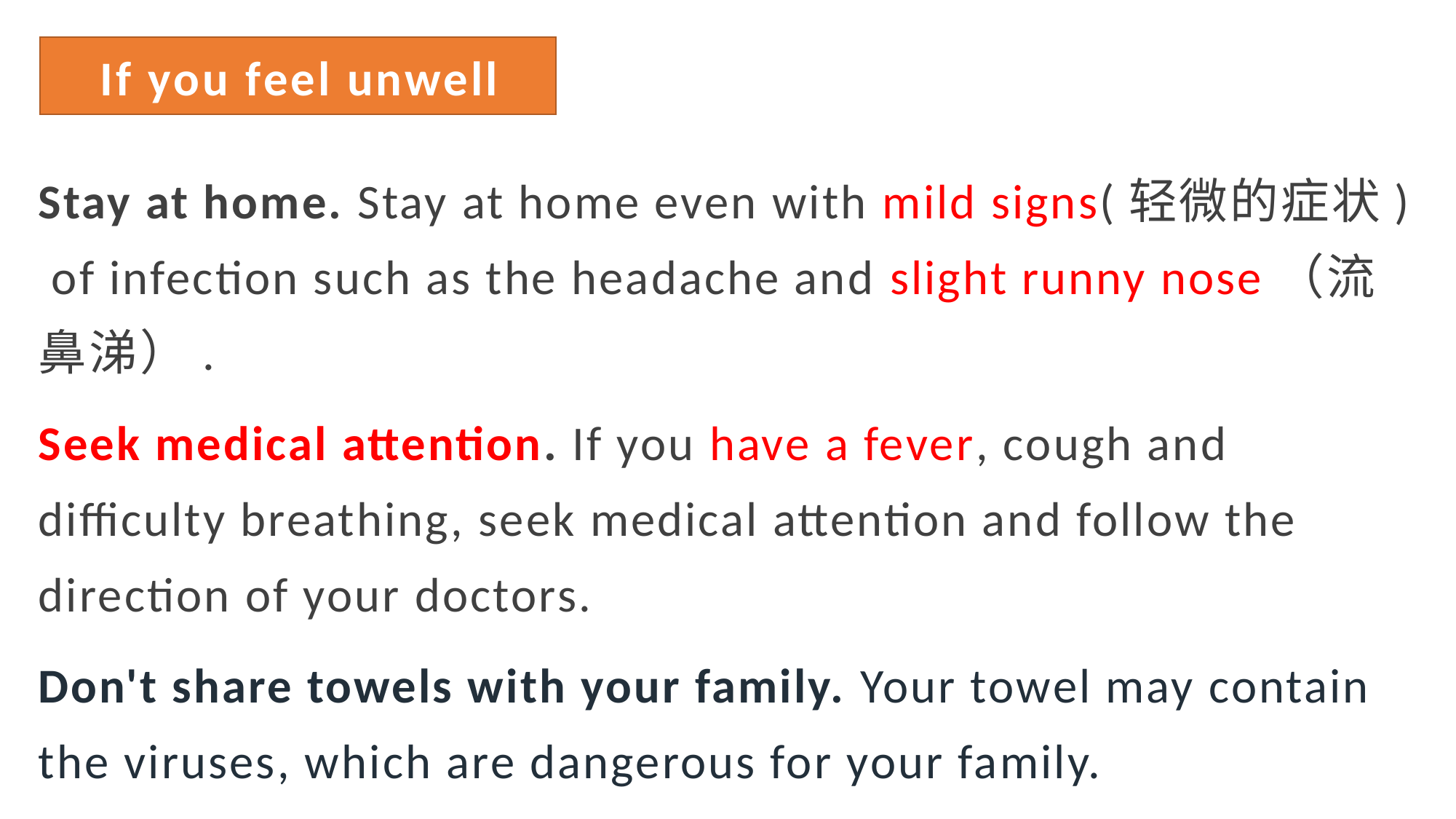

If you feel unwell
Stay at home. Stay at home even with mild signs(轻微的症状)  of infection such as the headache and slight runny nose（流鼻涕）.
Seek medical attention. If you have a fever, cough and difficulty breathing, seek medical attention and follow the direction of your doctors.
Don't share towels with your family. Your towel may contain the viruses, which are dangerous for your family.